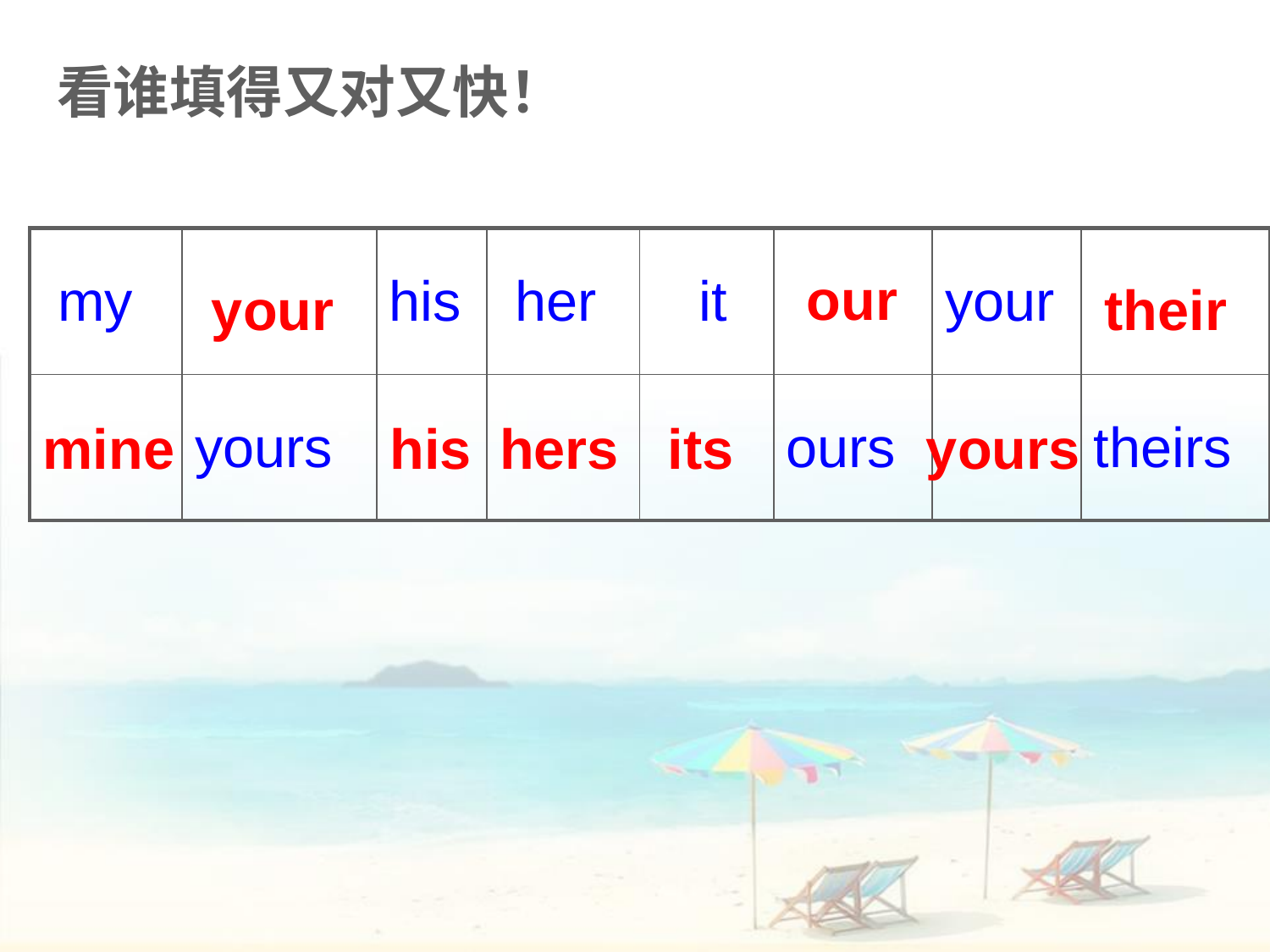

看谁填得又对又快！
| my |  | his | her | it |  | your |  |
| --- | --- | --- | --- | --- | --- | --- | --- |
|  | yours |  |  |  | ours |  | theirs |
our
your
their
mine
his
hers
its
yours